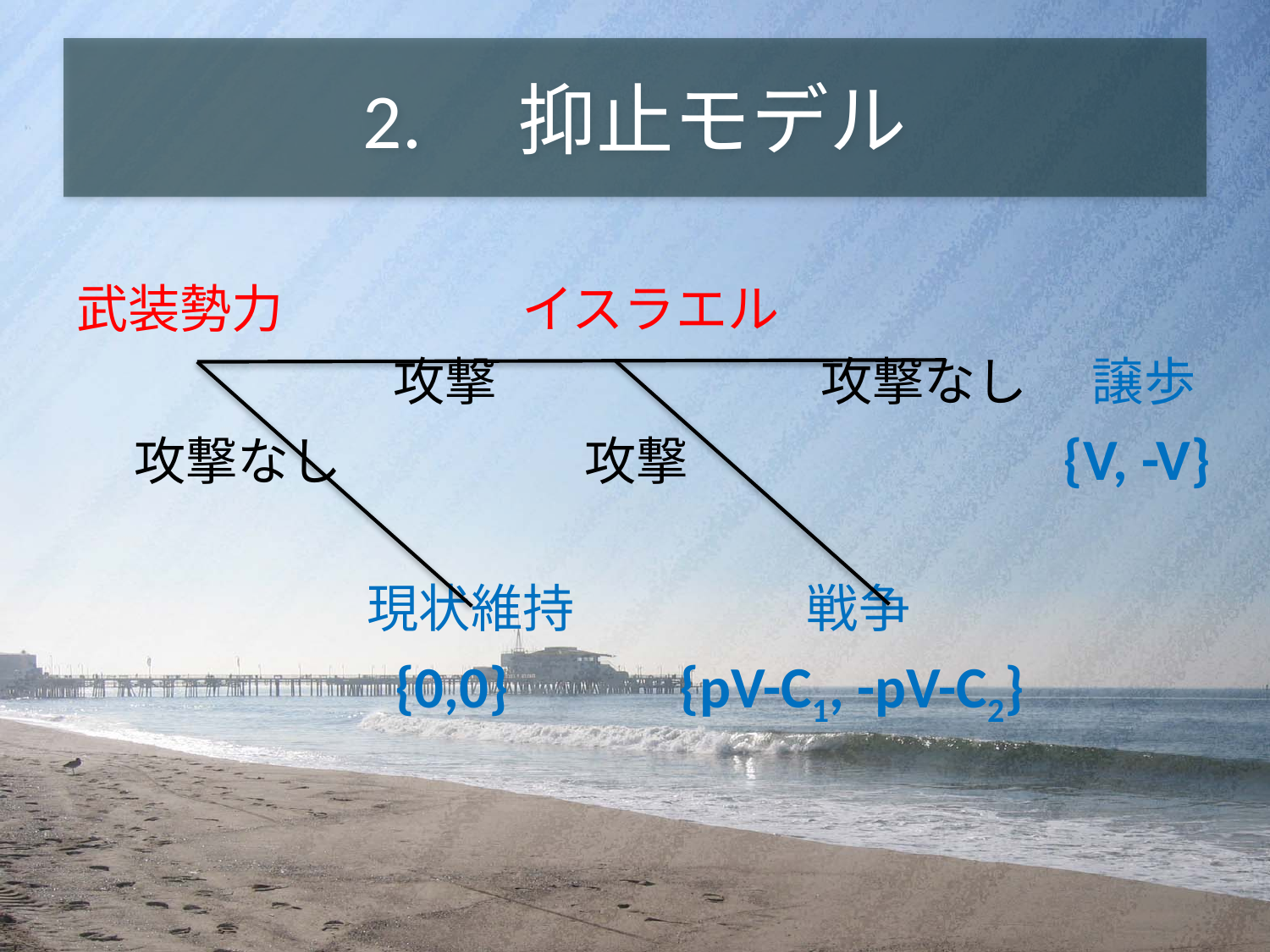

# 2.　抑止モデル

武装勢力                　イスラエル
    　　　　　攻撃          　　　　攻撃なし 　譲歩
    攻撃なし            　　攻撃　　　　　　　{V, -V}

                        現状維持                    戦争
  {0,0}             {pV-C1, -pV-C2}